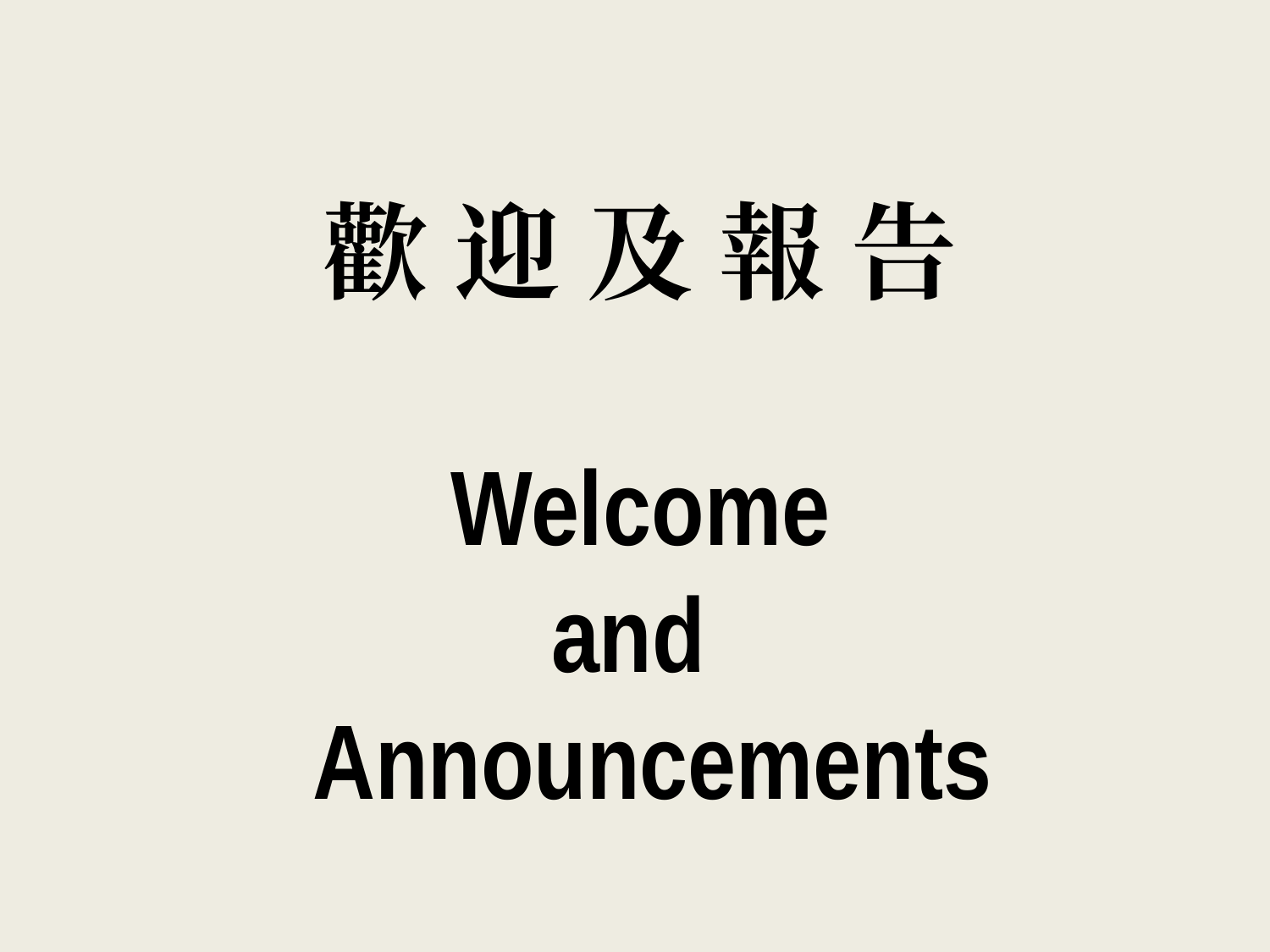

歡 迎 及 報 告
Welcome
and
 Announcements